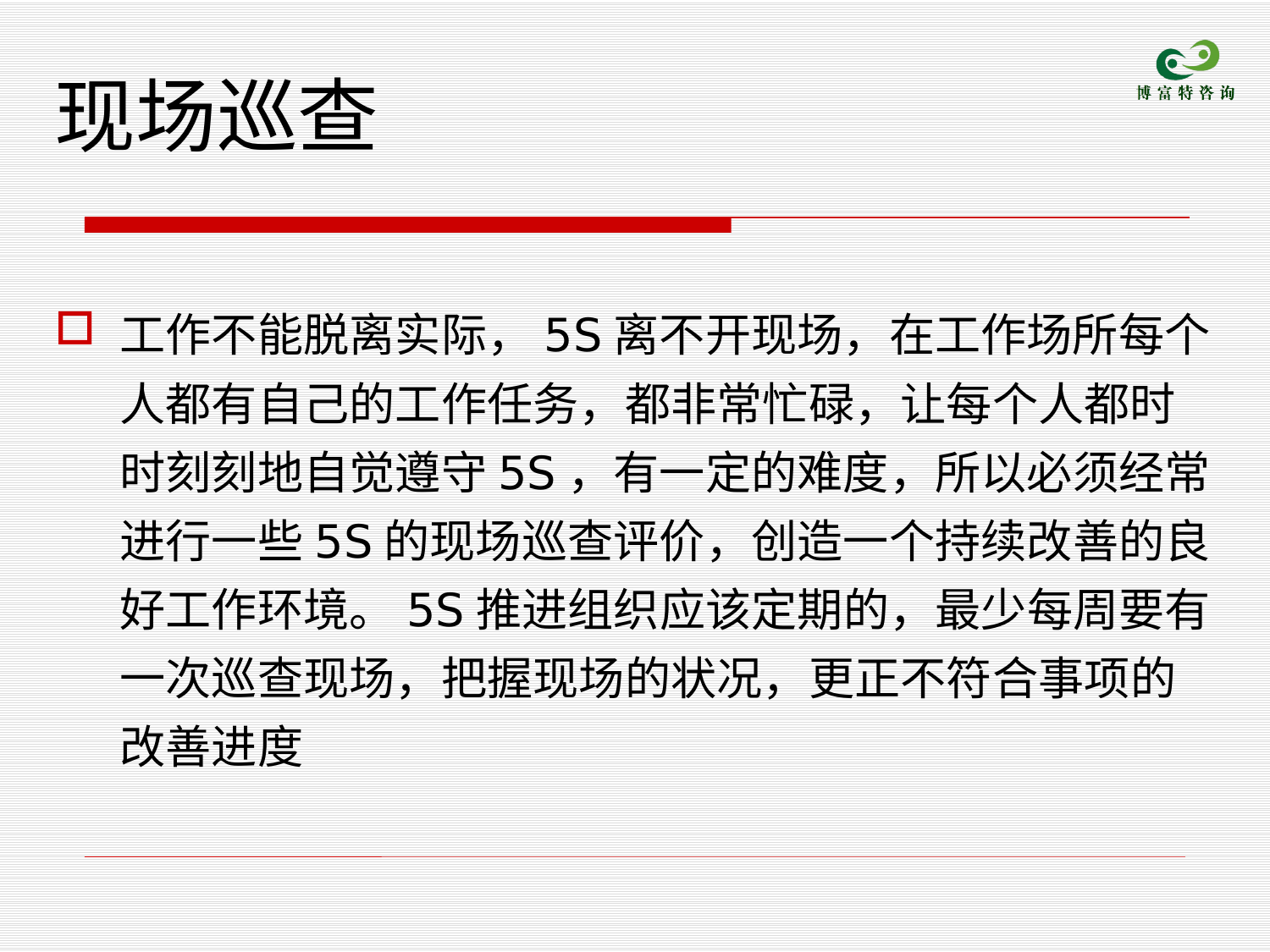

# 现场巡查

工作不能脱离实际，5S离不开现场，在工作场所每个人都有自己的工作任务，都非常忙碌，让每个人都时时刻刻地自觉遵守5S，有一定的难度，所以必须经常进行一些5S的现场巡查评价，创造一个持续改善的良好工作环境。5S推进组织应该定期的，最少每周要有一次巡查现场，把握现场的状况，更正不符合事项的改善进度
375